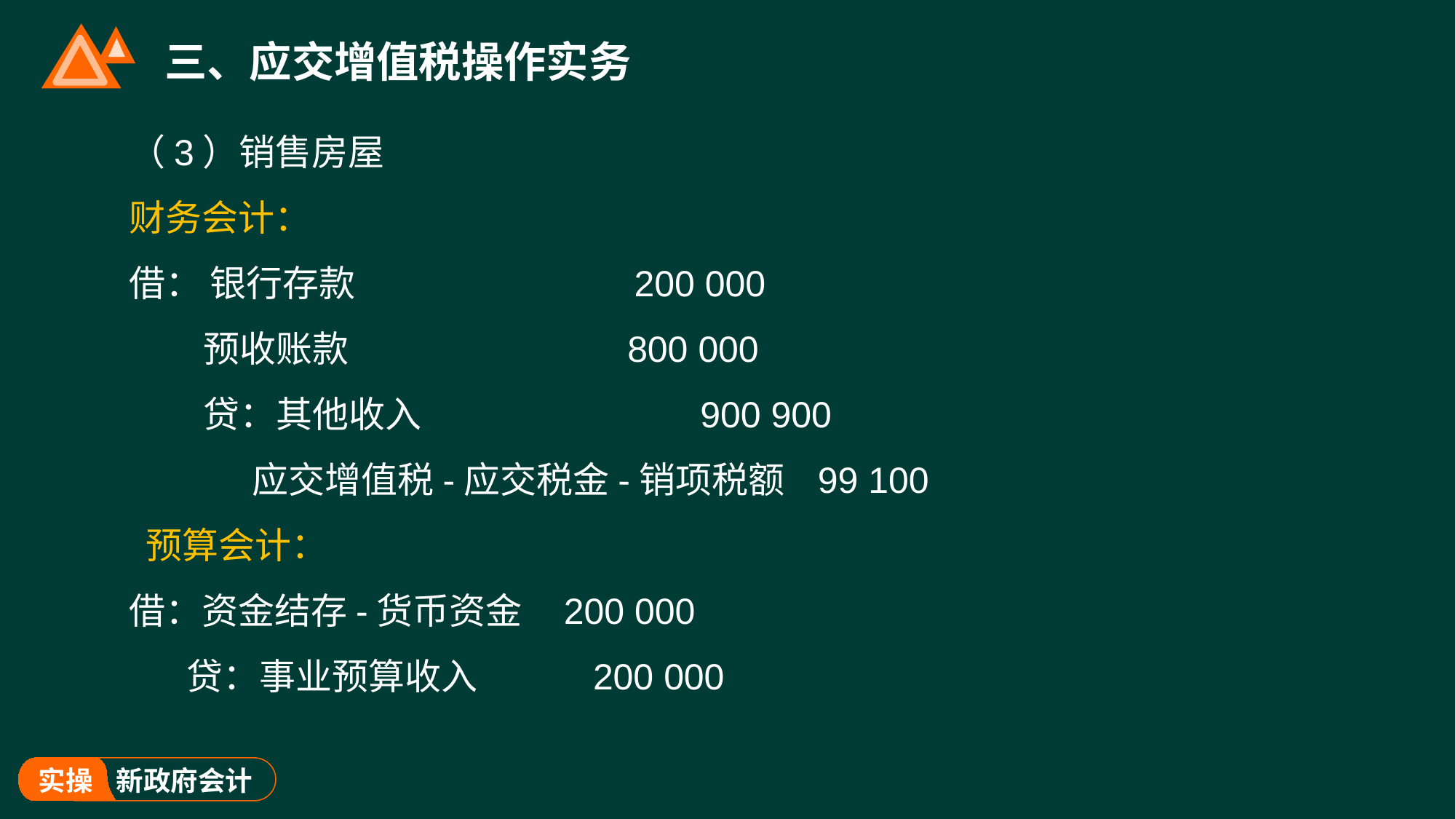

# 三、应交增值税操作实务
（3）销售房屋
财务会计：
借： 银行存款                                 200 000
        预收账款                                 800 000
        贷：其他收入                                 900 900
              应交增值税-应交税金-销项税额   99 100
 预算会计：
借：资金结存-货币资金    200 000
      贷：事业预算收入             200 000